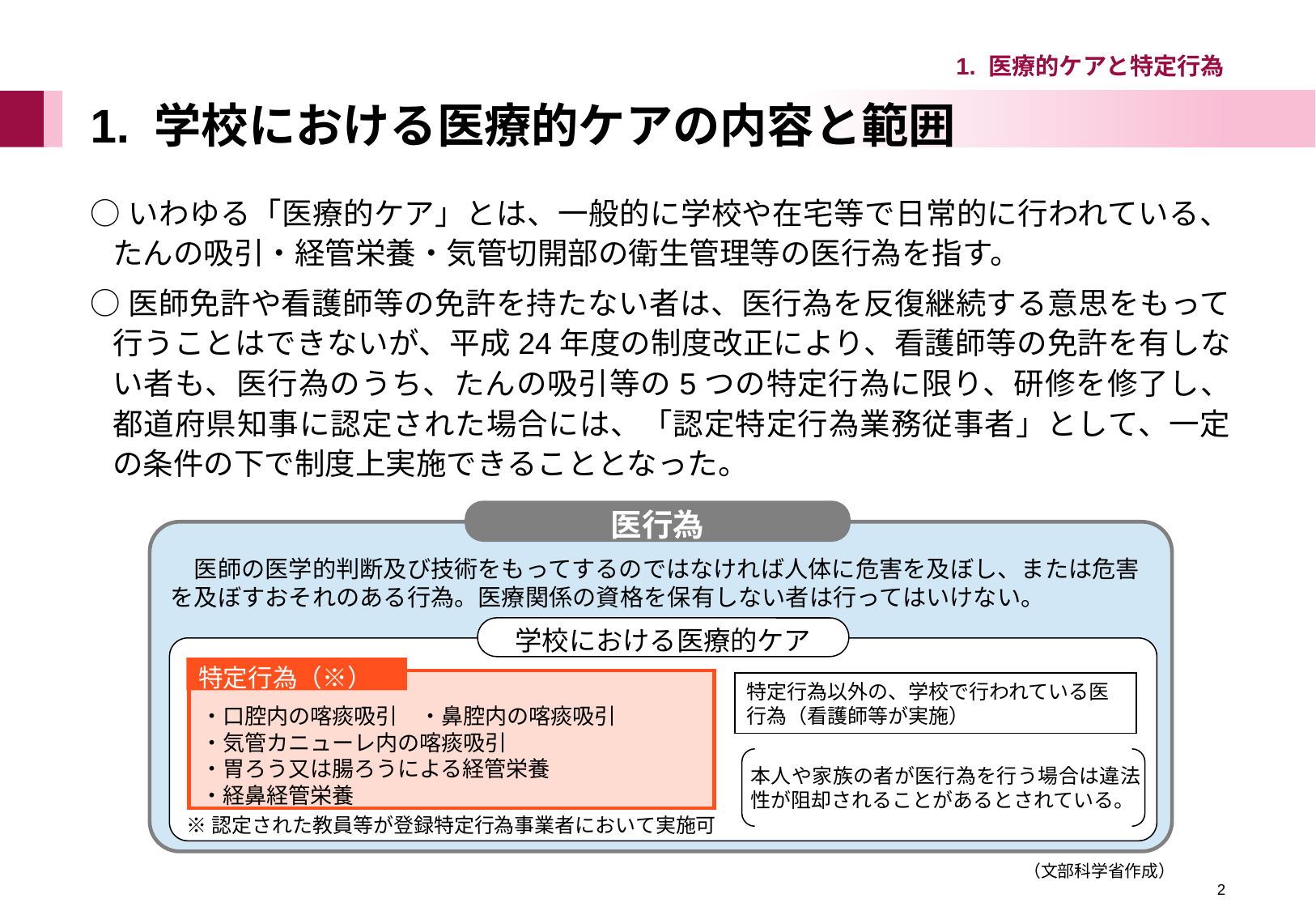

1. 医療的ケアと特定行為
# 1. 学校における医療的ケアの内容と範囲
○いわゆる「医療的ケア」とは、一般的に学校や在宅等で日常的に行われている、たんの吸引・経管栄養・気管切開部の衛生管理等の医行為を指す。
○医師免許や看護師等の免許を持たない者は、医行為を反復継続する意思をもって行うことはできないが、平成24年度の制度改正により、看護師等の免許を有しない者も、医行為のうち、たんの吸引等の5つの特定行為に限り、研修を修了し、都道府県知事に認定された場合には、「認定特定行為業務従事者」として、一定の条件の下で制度上実施できることとなった。
医行為
　医師の医学的判断及び技術をもってするのではなければ人体に危害を及ぼし、または危害を及ぼすおそれのある行為。医療関係の資格を保有しない者は行ってはいけない。

学校における医療的ケア

特定行為（※）

・口腔内の喀痰吸引　・鼻腔内の喀痰吸引
・気管カニューレ内の喀痰吸引
・胃ろう又は腸ろうによる経管栄養
・経鼻経管栄養
特定行為以外の、学校で行われている医行為（看護師等が実施）
本人や家族の者が医行為を行う場合は違法性が阻却されることがあるとされている。
※認定された教員等が登録特定行為事業者において実施可
（文部科学省作成）
　　　　　　　　　　　　　　　　　2